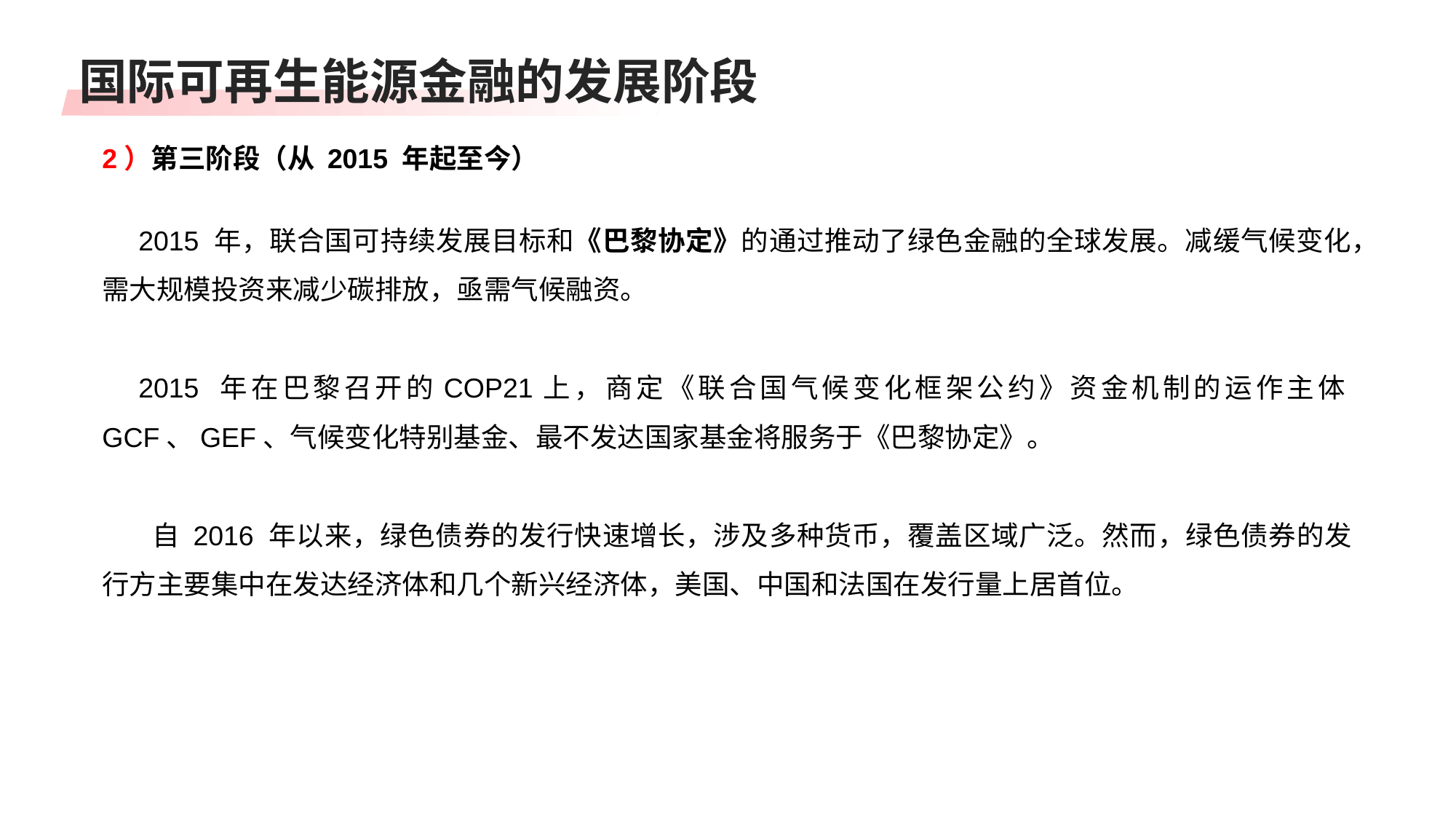

国际可再生能源金融的发展阶段

2）第三阶段（从 2015 年起至今）

2015 年，联合国可持续发展目标和《巴黎协定》的通过推动了绿色金融的全球发展。减缓气候变化，需大规模投资来减少碳排放，亟需气候融资。

2015 年在巴黎召开的COP21上，商定《联合国气候变化框架公约》资金机制的运作主体GCF、GEF、气候变化特别基金、最不发达国家基金将服务于《巴黎协定》。

 自 2016 年以来，绿色债券的发行快速增长，涉及多种货币，覆盖区域广泛。然而，绿色债券的发行方主要集中在发达经济体和几个新兴经济体，美国、中国和法国在发行量上居首位。